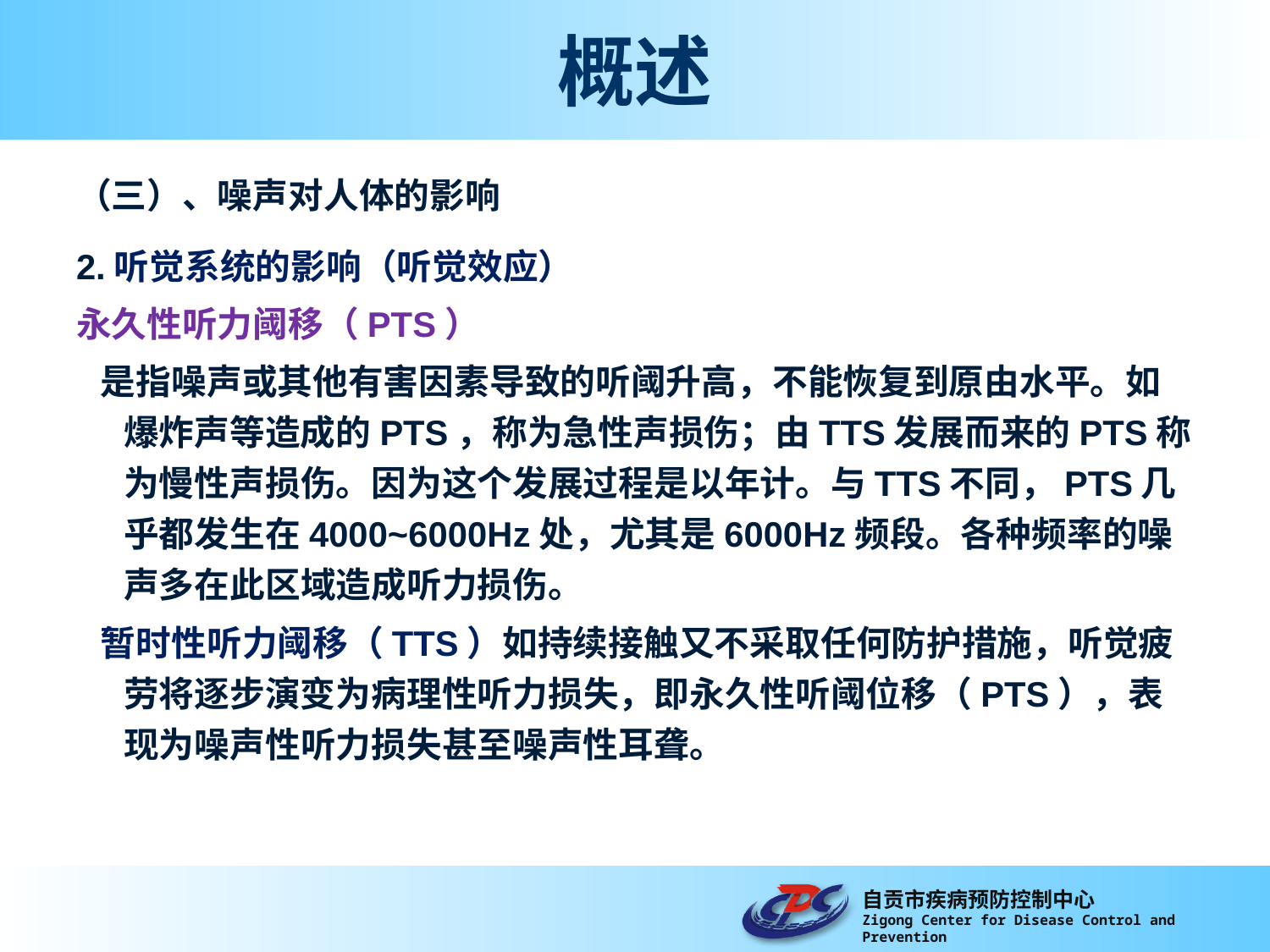

# 概述
（三）、噪声对人体的影响
2.听觉系统的影响（听觉效应）
永久性听力阈移（PTS）
  是指噪声或其他有害因素导致的听阈升高，不能恢复到原由水平。如爆炸声等造成的PTS，称为急性声损伤；由TTS发展而来的PTS称为慢性声损伤。因为这个发展过程是以年计。与TTS不同，PTS几乎都发生在4000~6000Hz处，尤其是6000Hz频段。各种频率的噪声多在此区域造成听力损伤。
  暂时性听力阈移（TTS）如持续接触又不采取任何防护措施，听觉疲劳将逐步演变为病理性听力损失，即永久性听阈位移（PTS），表现为噪声性听力损失甚至噪声性耳聋。

42